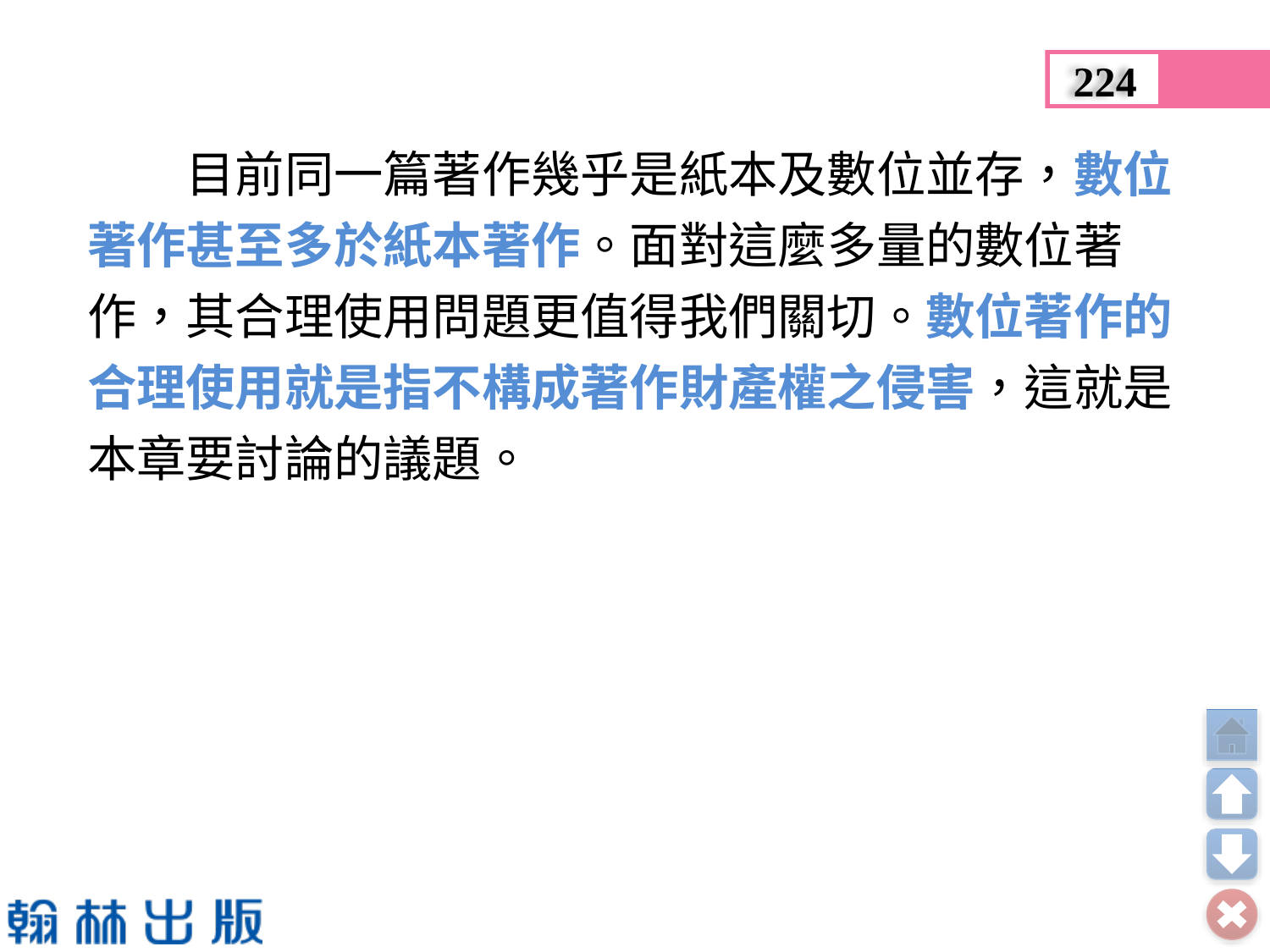

224
　　目前同一篇著作幾乎是紙本及數位並存，數位著作甚至多於紙本著作。面對這麼多量的數位著作，其合理使用問題更值得我們關切。數位著作的合理使用就是指不構成著作財產權之侵害，這就是本章要討論的議題。